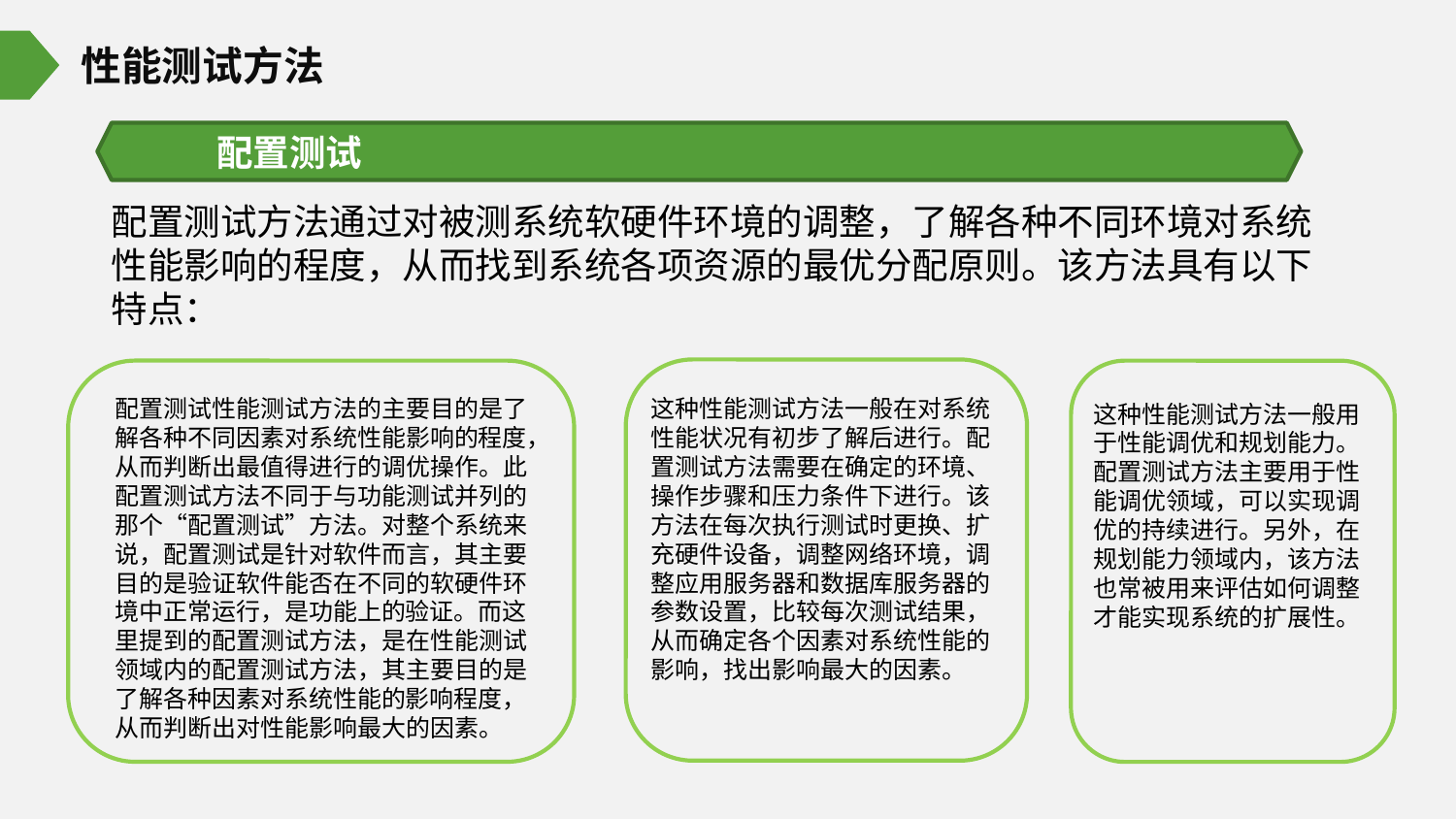

性能测试方法
配置测试
配置测试方法通过对被测系统软硬件环境的调整，了解各种不同环境对系统性能影响的程度，从而找到系统各项资源的最优分配原则。该方法具有以下特点：

配置测试性能测试方法的主要目的是了解各种不同因素对系统性能影响的程度，从而判断出最值得进行的调优操作。此配置测试方法不同于与功能测试并列的那个“配置测试”方法。对整个系统来说，配置测试是针对软件而言，其主要目的是验证软件能否在不同的软硬件环境中正常运行，是功能上的验证。而这里提到的配置测试方法，是在性能测试领域内的配置测试方法，其主要目的是了解各种因素对系统性能的影响程度，从而判断出对性能影响最大的因素。
这种性能测试方法一般在对系统性能状况有初步了解后进行。配置测试方法需要在确定的环境、操作步骤和压力条件下进行。该方法在每次执行测试时更换、扩充硬件设备，调整网络环境，调整应用服务器和数据库服务器的参数设置，比较每次测试结果，从而确定各个因素对系统性能的影响，找出影响最大的因素。
这种性能测试方法一般用于性能调优和规划能力。配置测试方法主要用于性能调优领域，可以实现调优的持续进行。另外，在规划能力领域内，该方法也常被用来评估如何调整才能实现系统的扩展性。